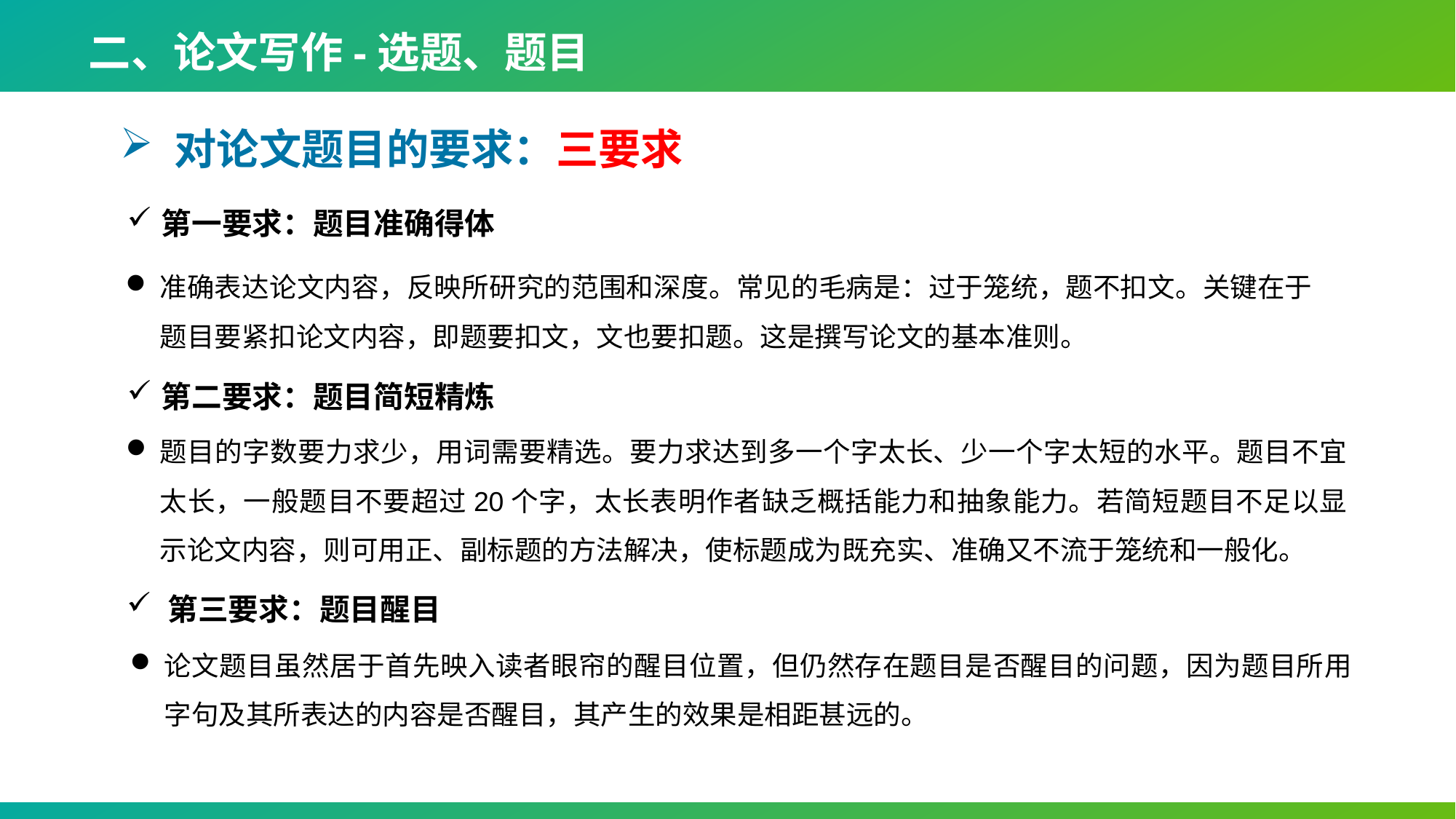

二、论文写作-选题、题目
对论文题目的要求：三要求
第一要求：题目准确得体
准确表达论文内容，反映所研究的范围和深度。常见的毛病是：过于笼统，题不扣文。关键在于题目要紧扣论文内容，即题要扣文，文也要扣题。这是撰写论文的基本准则。
第二要求：题目简短精炼
题目的字数要力求少，用词需要精选。要力求达到多一个字太长、少一个字太短的水平。题目不宜太长，一般题目不要超过20个字，太长表明作者缺乏概括能力和抽象能力。若简短题目不足以显示论文内容，则可用正、副标题的方法解决，使标题成为既充实、准确又不流于笼统和一般化。
第三要求：题目醒目
论文题目虽然居于首先映入读者眼帘的醒目位置，但仍然存在题目是否醒目的问题，因为题目所用字句及其所表达的内容是否醒目，其产生的效果是相距甚远的。